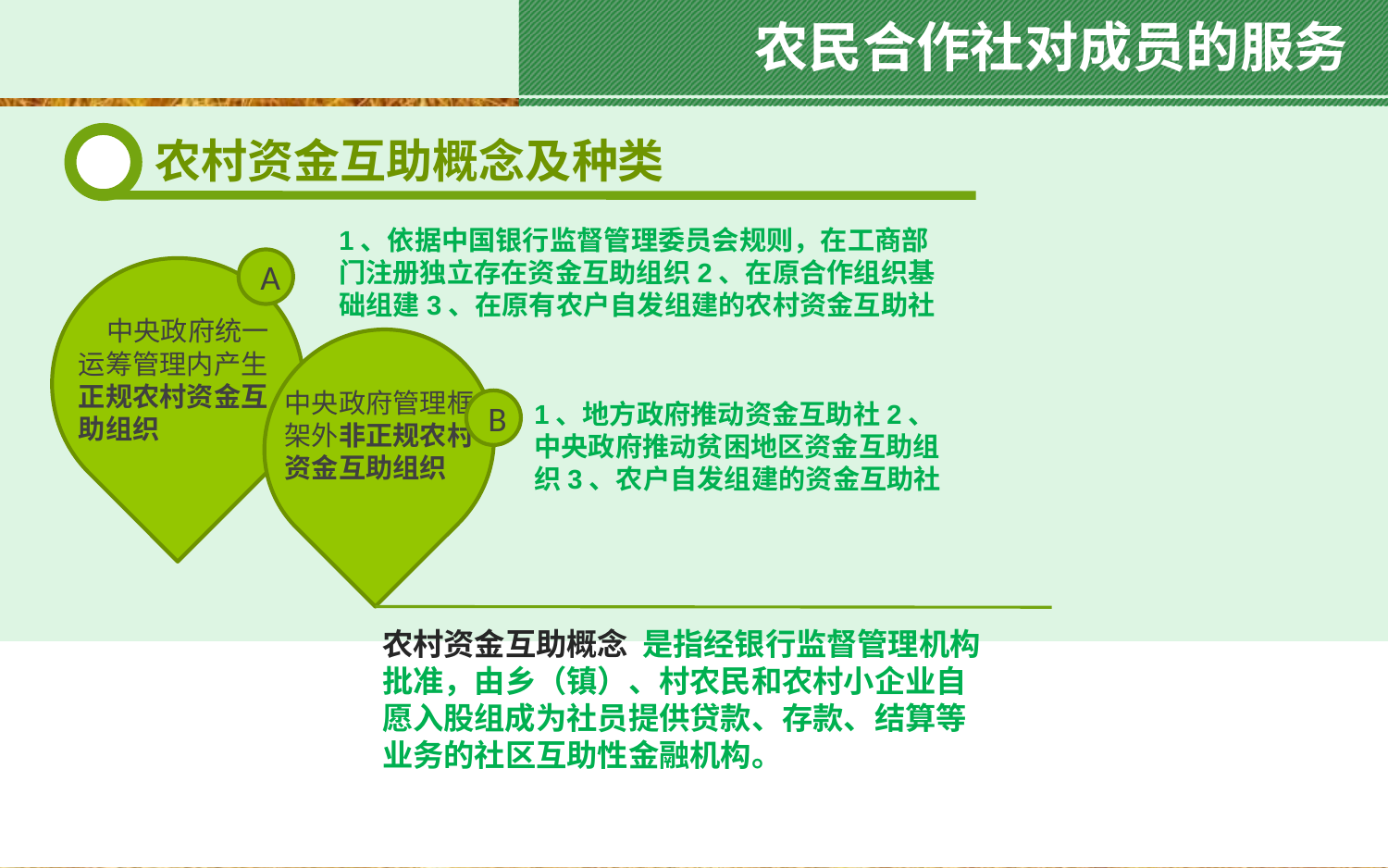

农民合作社对成员的服务

农村资金互助概念及种类
1、依据中国银行监督管理委员会规则，在工商部门注册独立存在资金互助组织2、在原合作组织基础组建3、在原有农户自发组建的农村资金互助社
A

   中央政府统一运筹管理内产生正规农村资金互助组织

中央政府管理框架外非正规农村资金互助组织

B
1、地方政府推动资金互助社2、中央政府推动贫困地区资金互助组织3、农户自发组建的资金互助社
农村资金互助概念  是指经银行监督管理机构批准，由乡（镇）、村农民和农村小企业自愿入股组成为社员提供贷款、存款、结算等业务的社区互助性金融机构。